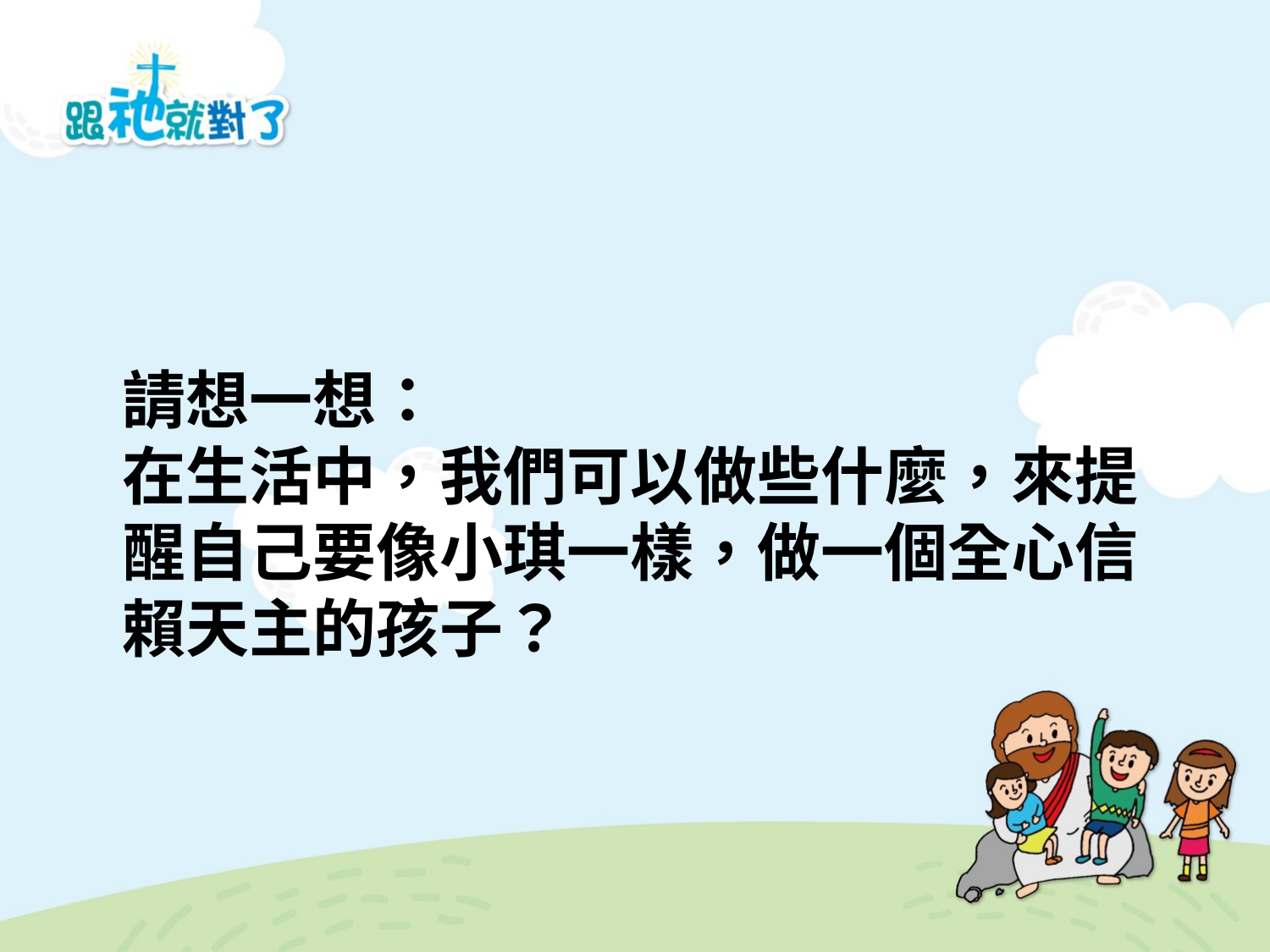

請想一想：
在生活中，我們可以做些什麼，來提醒自己要像小琪一樣，做一個全心信賴天主的孩子？